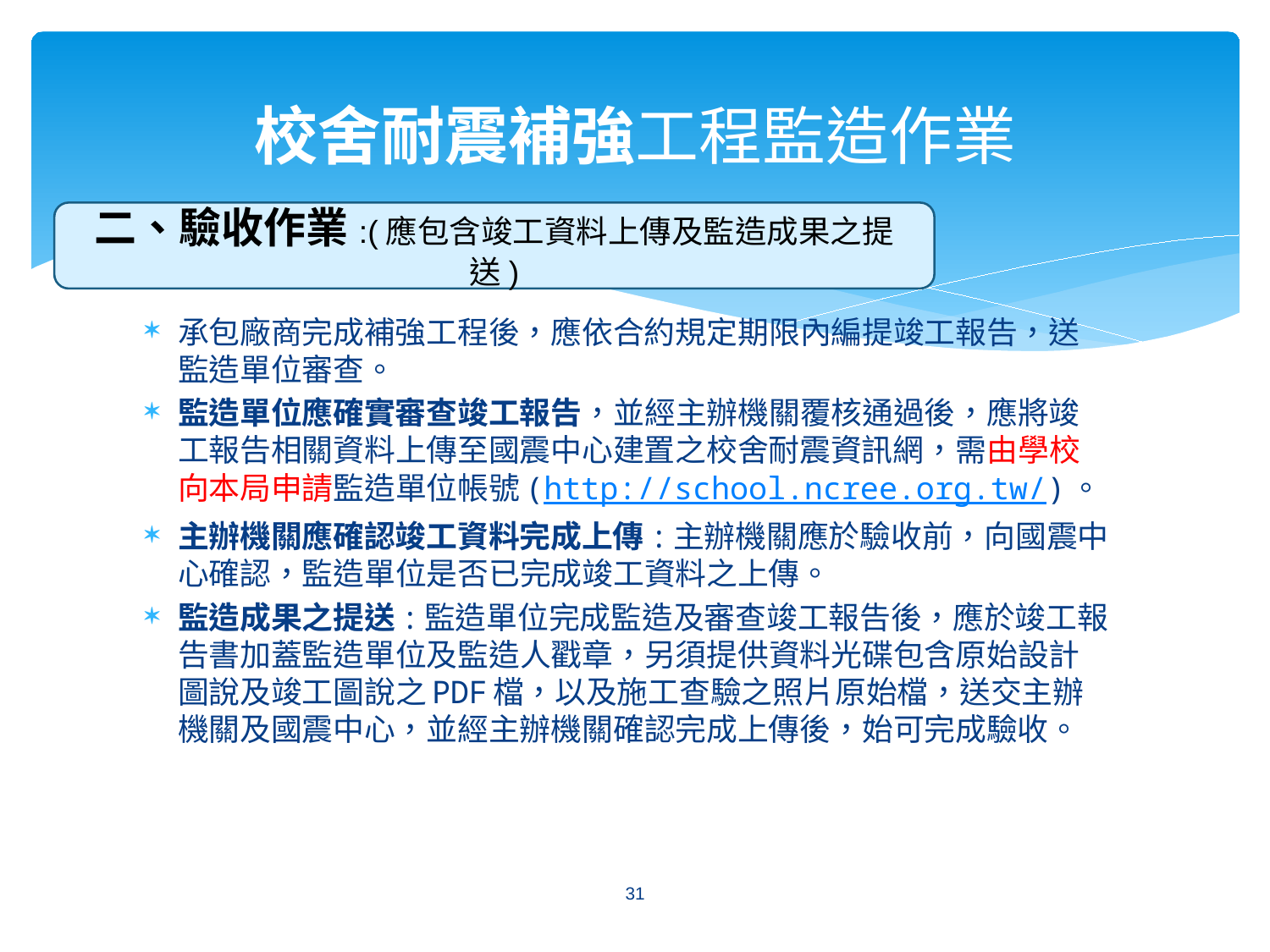

# 校舍耐震補強工程監造作業
二、驗收作業:(應包含竣工資料上傳及監造成果之提送)
承包廠商完成補強工程後，應依合約規定期限內編提竣工報告，送監造單位審查。
監造單位應確實審查竣工報告，並經主辦機關覆核通過後，應將竣工報告相關資料上傳至國震中心建置之校舍耐震資訊網，需由學校向本局申請監造單位帳號(http://school.ncree.org.tw/)。
主辦機關應確認竣工資料完成上傳:主辦機關應於驗收前，向國震中心確認，監造單位是否已完成竣工資料之上傳。
監造成果之提送:監造單位完成監造及審查竣工報告後，應於竣工報告書加蓋監造單位及監造人戳章，另須提供資料光碟包含原始設計圖說及竣工圖說之PDF檔，以及施工查驗之照片原始檔，送交主辦機關及國震中心，並經主辦機關確認完成上傳後，始可完成驗收。

31